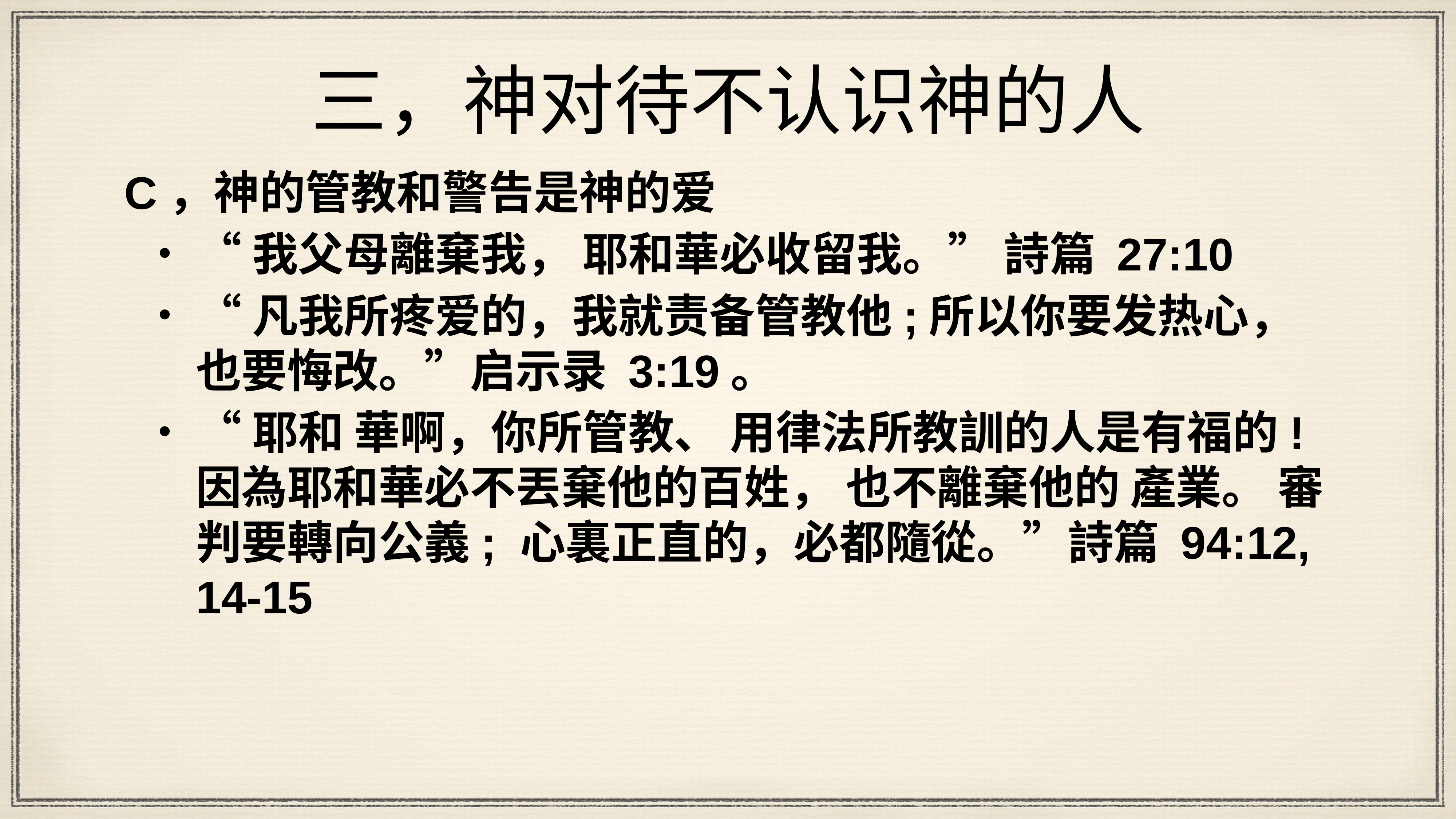

# 三，神对待不认识神的人
C，神的管教和警告是神的爱
“我父母離棄我， 耶和華必收留我。” 詩篇 27:10
“凡我所疼爱的，我就责备管教他;所以你要发热心，也要悔改。”启示录 3:19。
“耶和 華啊，你所管教、 用律法所教訓的人是有福的! 因為耶和華必不丟棄他的百姓， 也不離棄他的 產業。 審判要轉向公義; 心裏正直的，必都隨從。”詩篇 94:12, 14-15